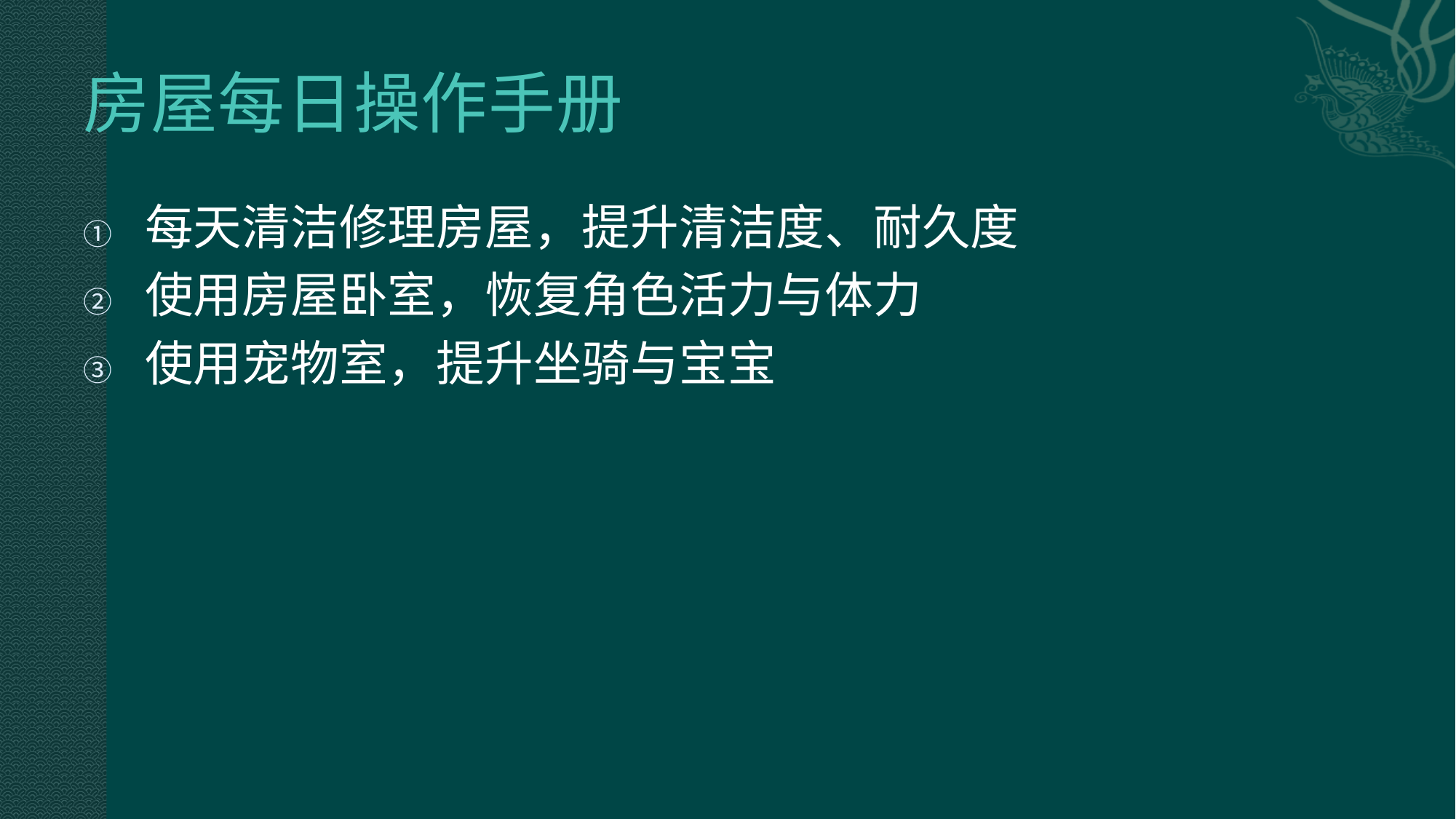

# 房屋每日操作手册
每天清洁修理房屋，提升清洁度、耐久度
使用房屋卧室，恢复角色活力与体力
使用宠物室，提升坐骑与宝宝